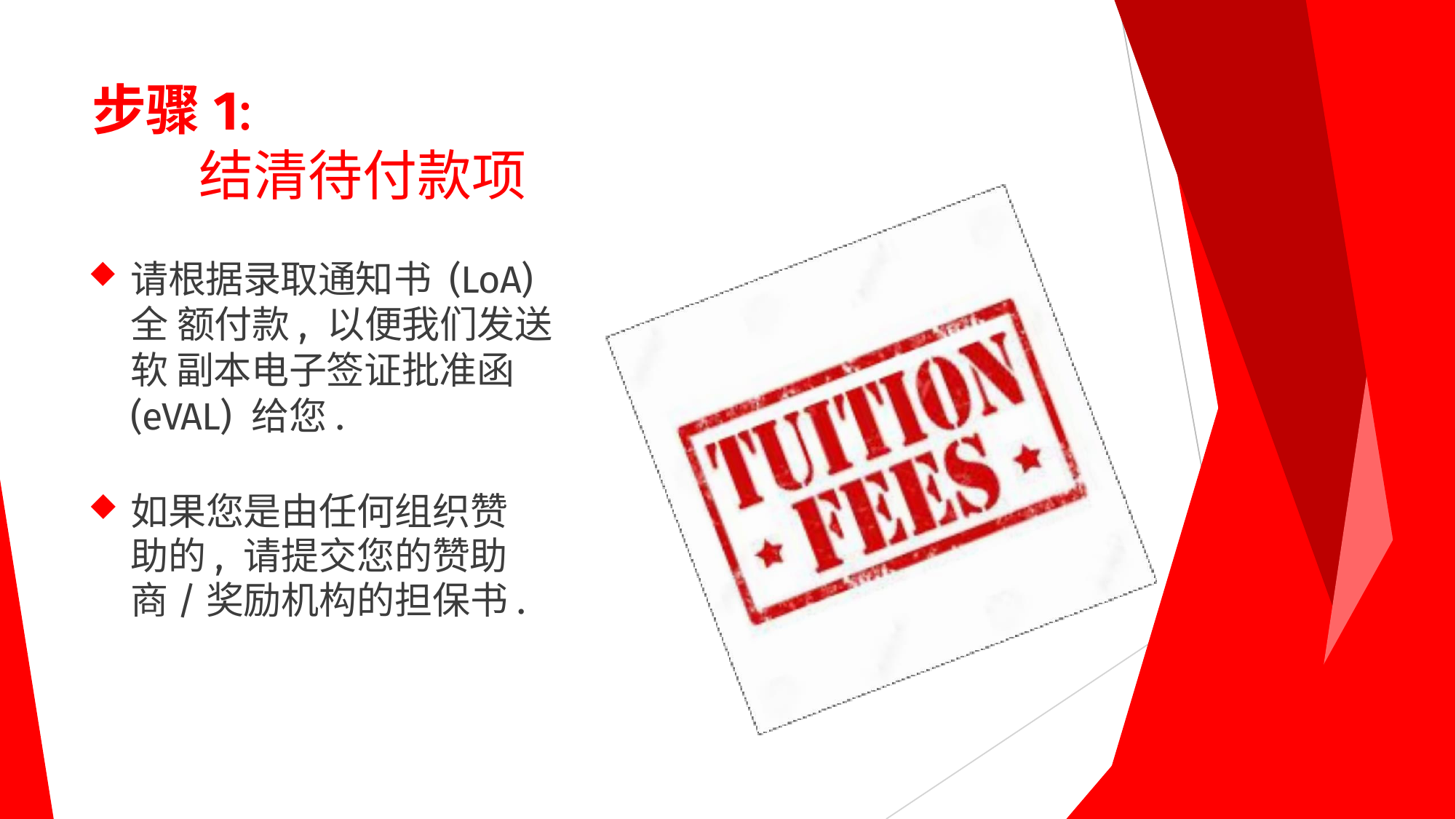

# 步骤1:
结清待付款项

请根据录取通知书 (LoA)全 额付款, 以便我们发送软 副本电子签证批准函
(eVAL) 给您.

如果您是由任何组织赞 助的, 请提交您的赞助 商/奖励机构的担保书.